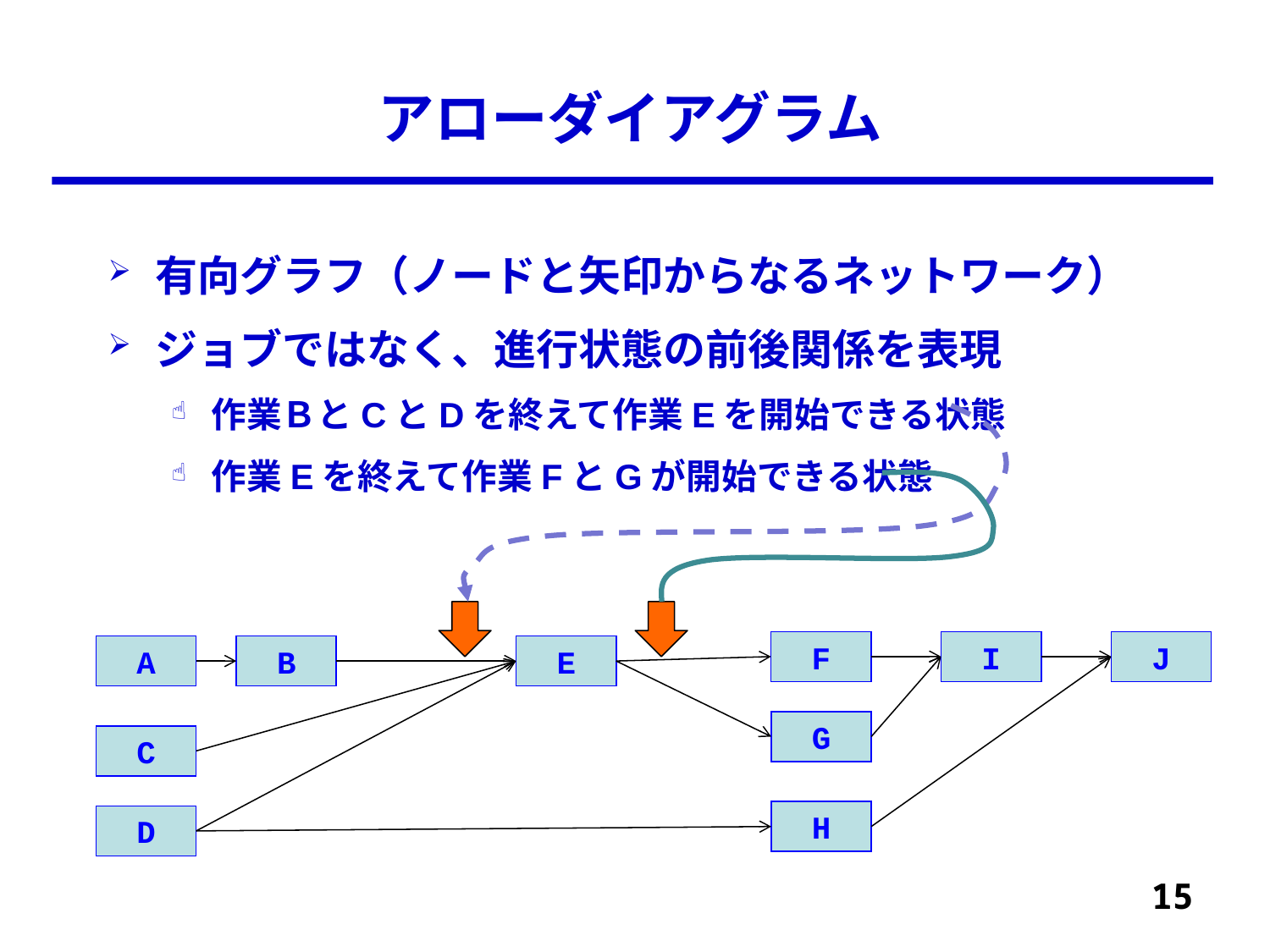

# アローダイアグラム
有向グラフ（ノードと矢印からなるネットワーク）
ジョブではなく、進行状態の前後関係を表現
作業ＢとCとDを終えて作業Eを開始できる状態
作業Eを終えて作業FとGが開始できる状態

F
I
J
A
B
E
G
C
H
D
15